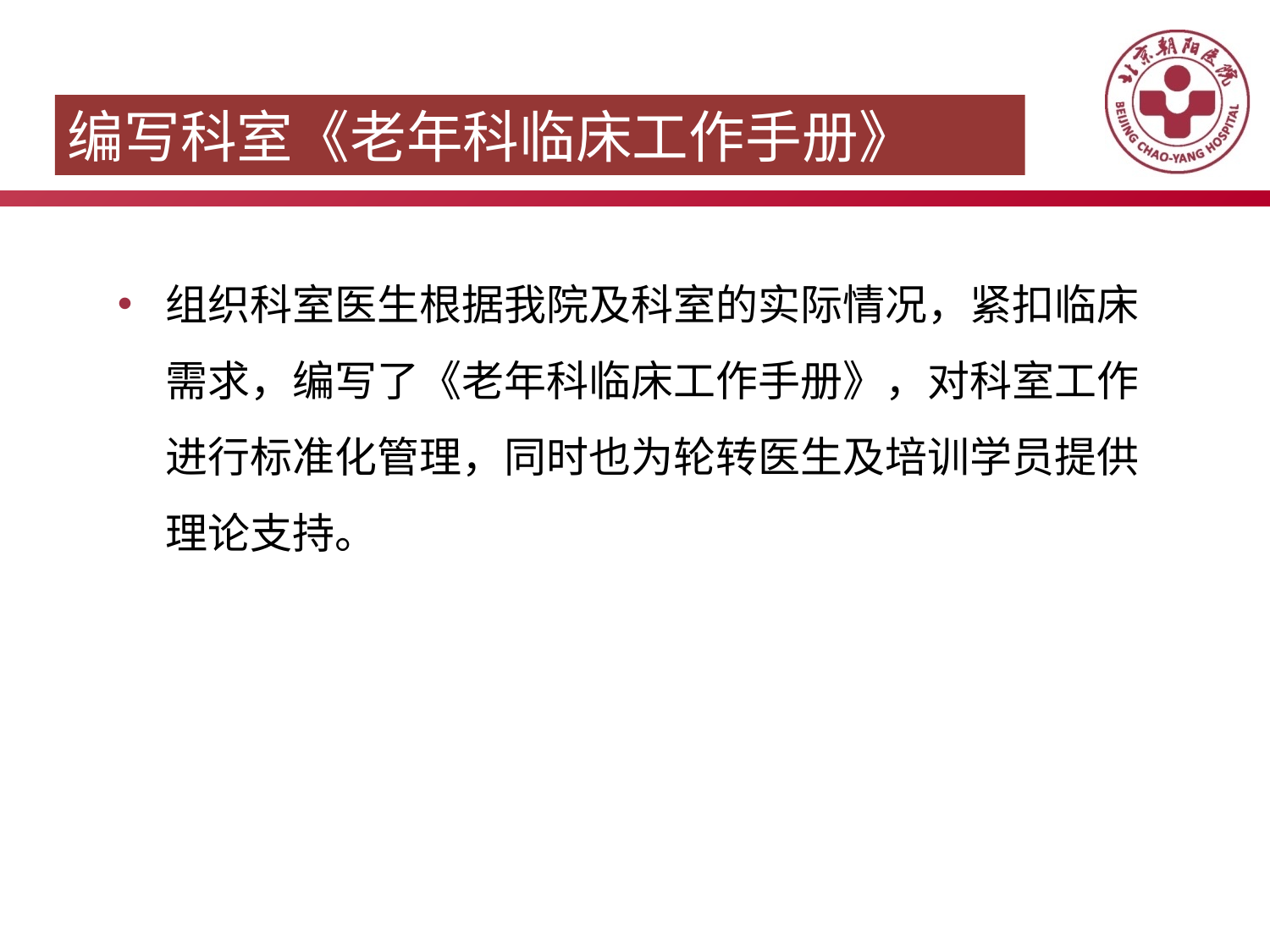

编写科室《老年科临床工作手册》
组织科室医生根据我院及科室的实际情况，紧扣临床需求，编写了《老年科临床工作手册》，对科室工作进行标准化管理，同时也为轮转医生及培训学员提供理论支持。